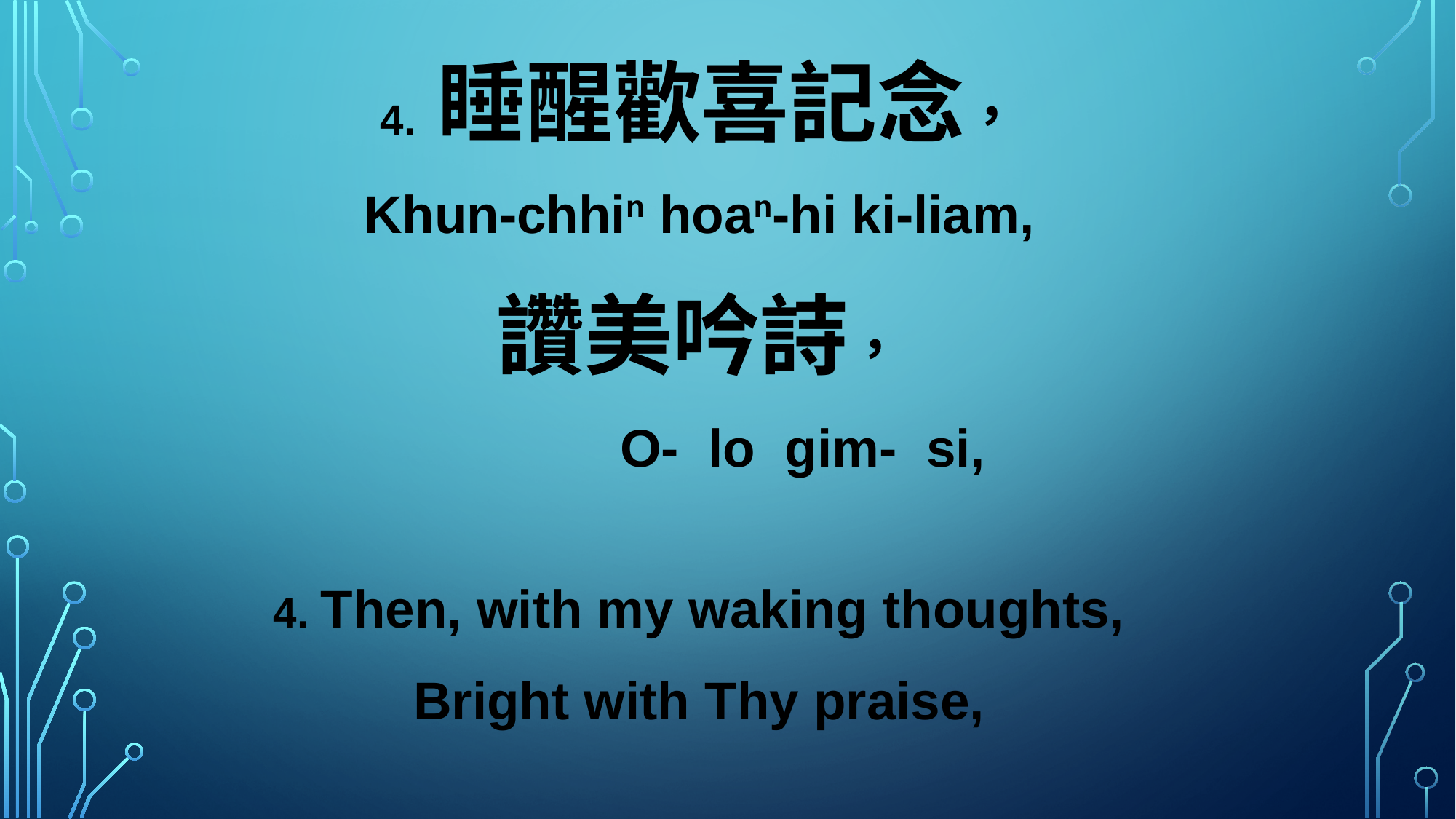

4. 睡醒歡喜記念，
Khun-chhin hoan-hi ki-liam,
讚美吟詩，
                              O-  lo  gim-  si,

4. Then, with my waking thoughts,
Bright with Thy praise,